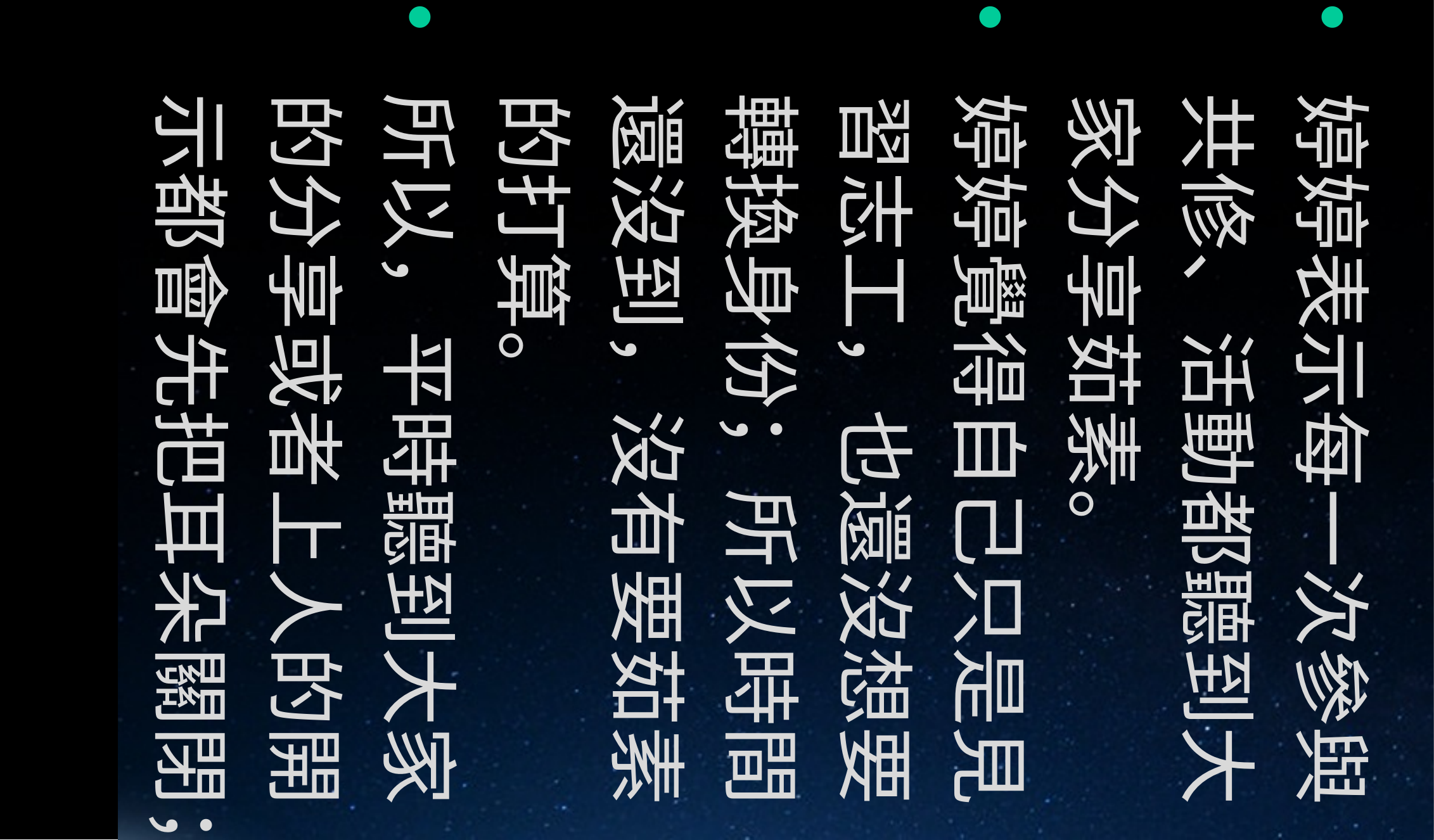

婷婷表示每一次參與共修、活動都聽到大家分享茹素。
婷婷覺得自己只是見習志工，也還沒想要轉換身份；所以時間還沒到，沒有要茹素的打算。
所以，平時聽到大家的分享或者上人的開示都會先把耳朵關閉；